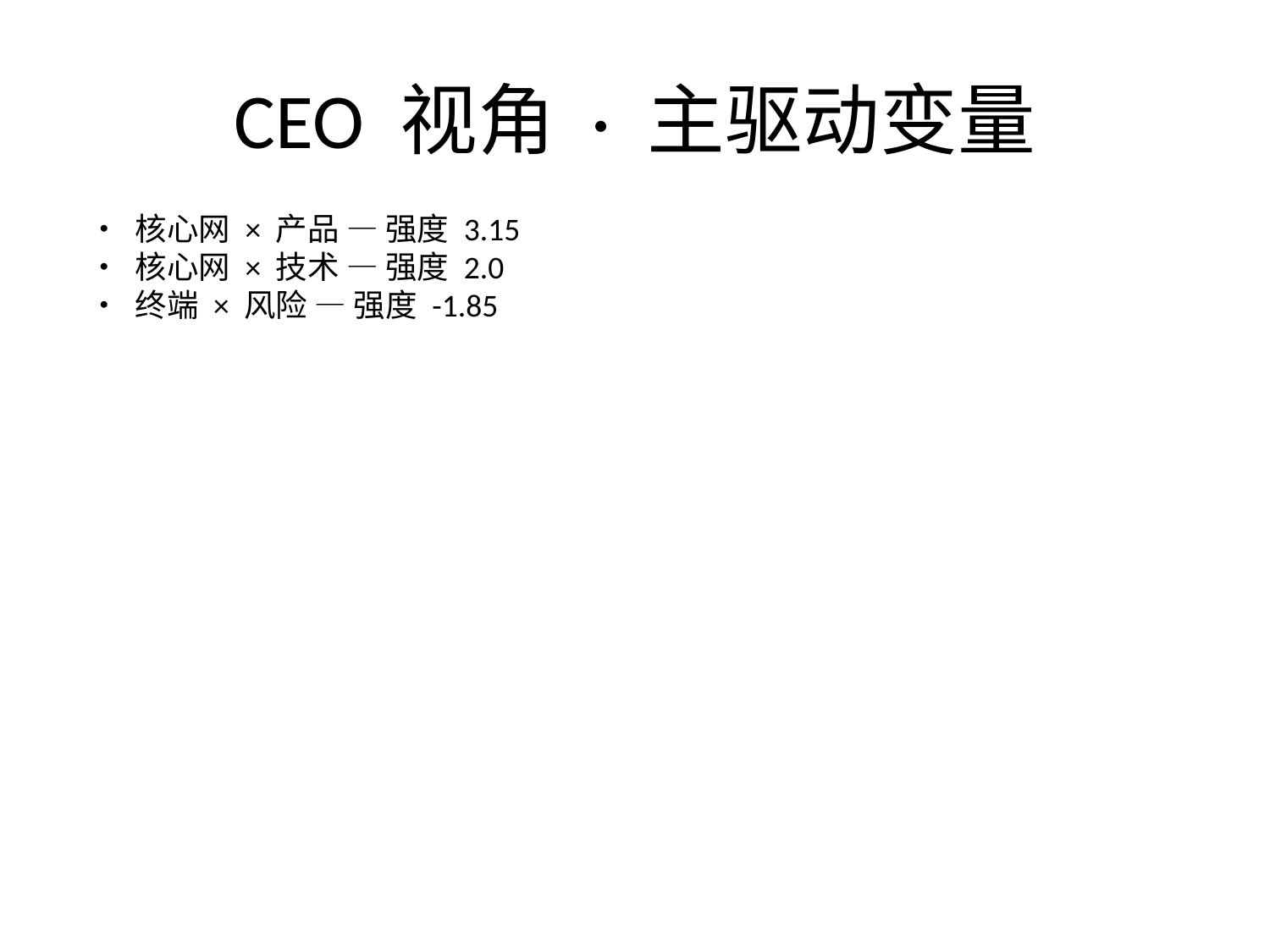

# CEO 视角 · 主驱动变量
• 核心网 × 产品 — 强度 3.15
• 核心网 × 技术 — 强度 2.0
• 终端 × 风险 — 强度 -1.85